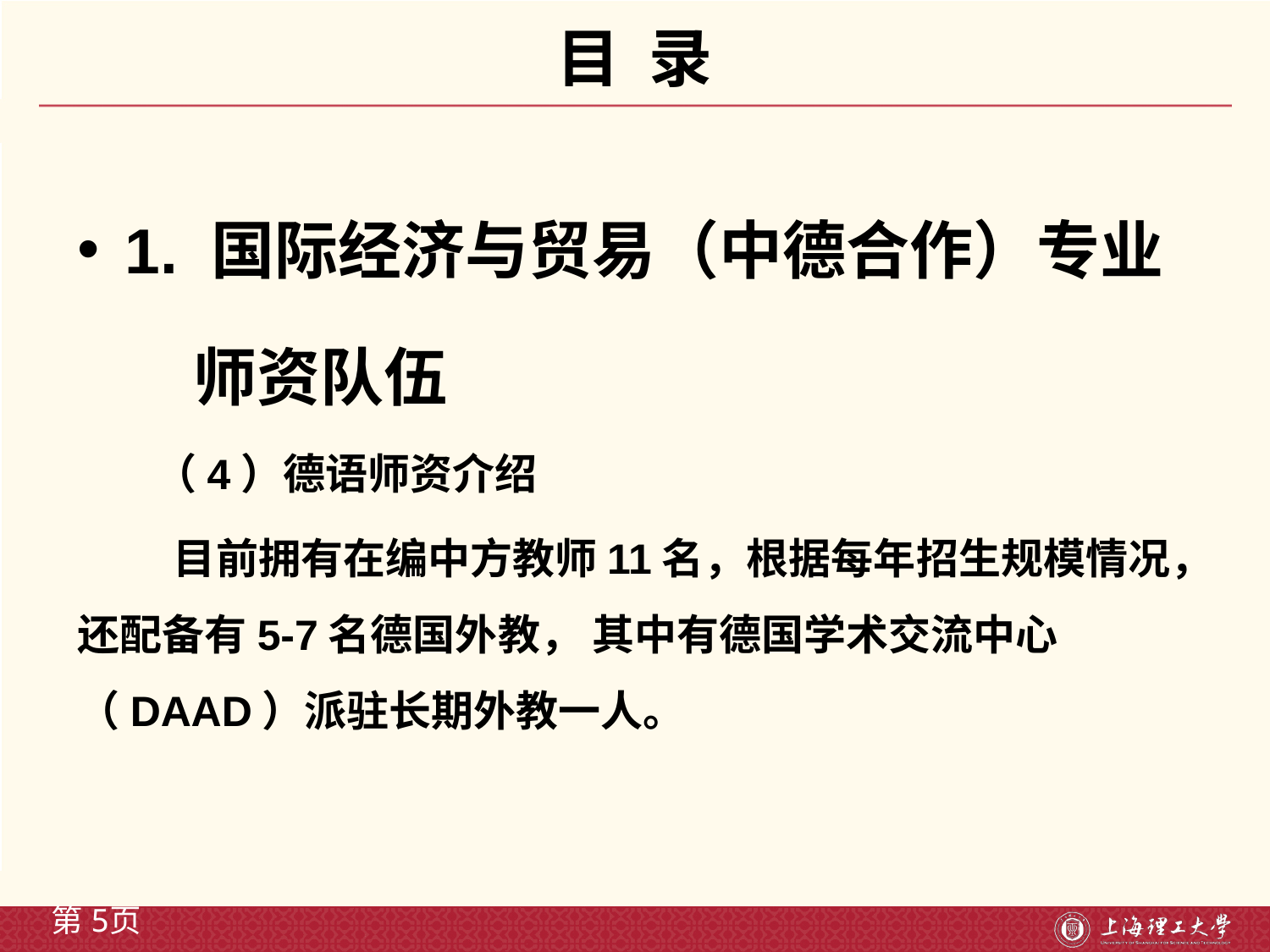

# 目  录
1. 国际经济与贸易（中德合作）专业
       师资队伍
       （4）德语师资介绍
         目前拥有在编中方教师11名，根据每年招生规模情况，还配备有5-7名德国外教， 其中有德国学术交流中心（DAAD）派驻长期外教一人。

第5页